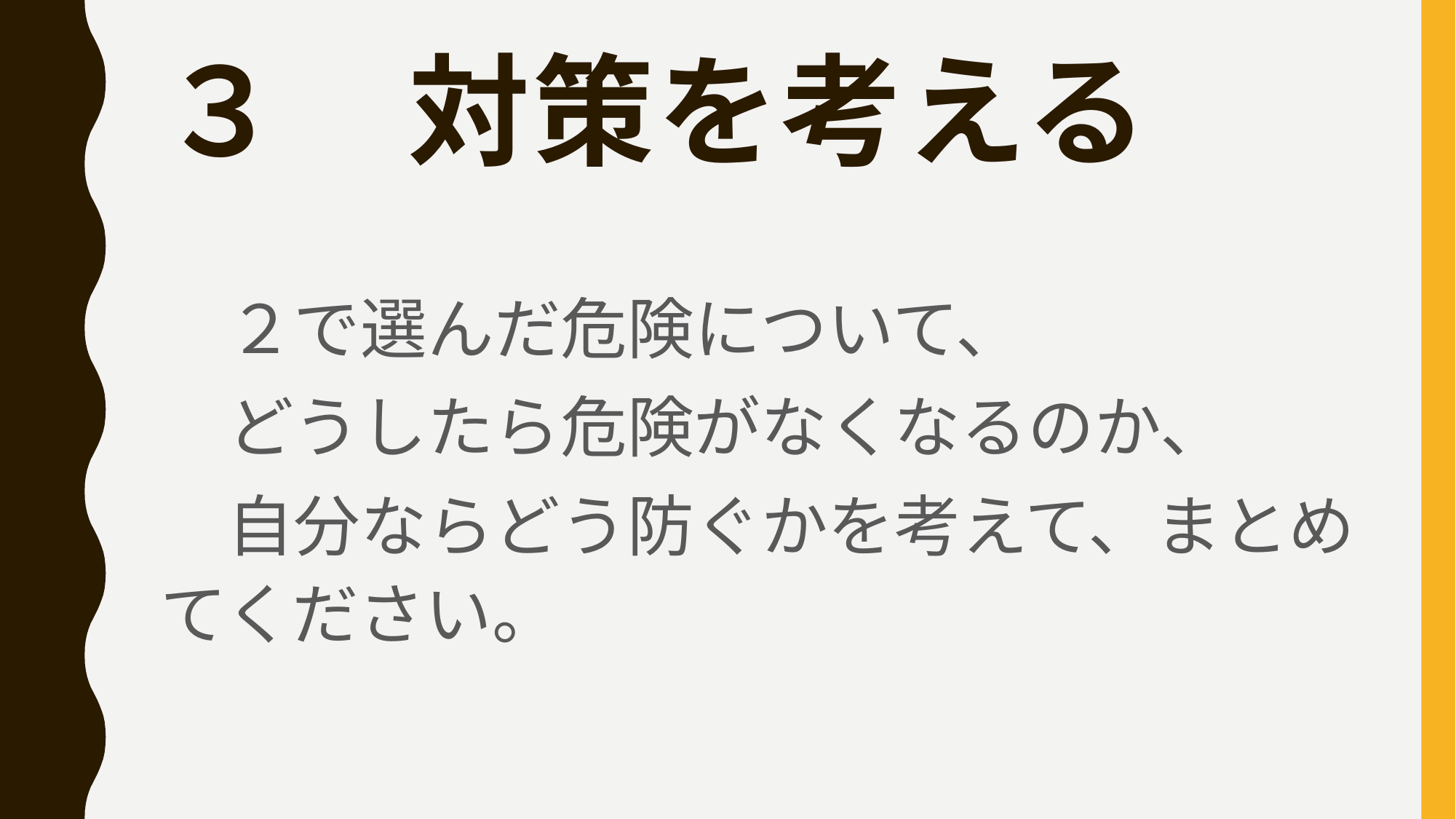

# ３　対策を考える
　２で選んだ危険について、
　どうしたら危険がなくなるのか、
　自分ならどう防ぐかを考えて、まとめてください。